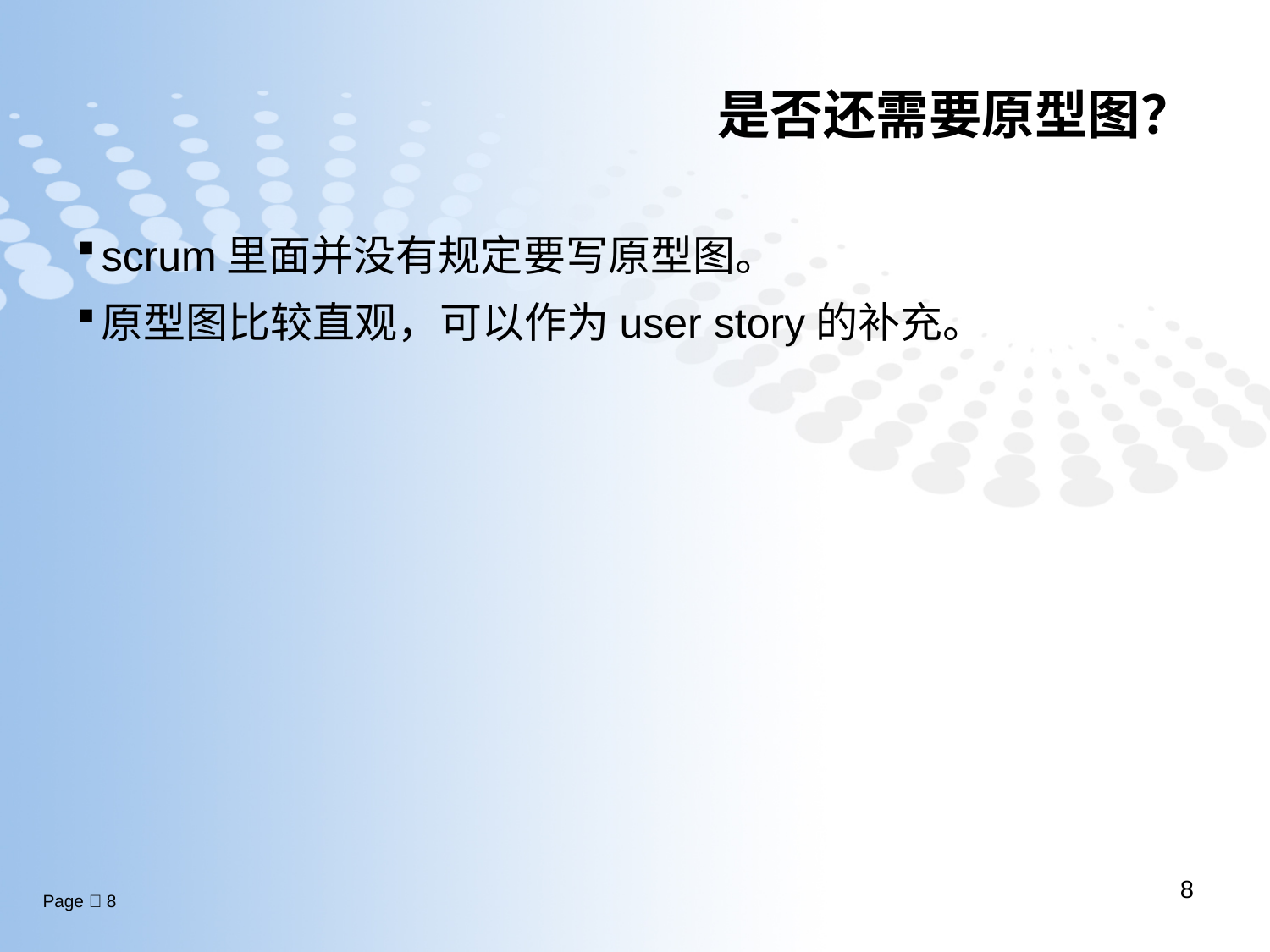

# 是否还需要原型图？
scrum里面并没有规定要写原型图。
原型图比较直观，可以作为user story的补充。
8